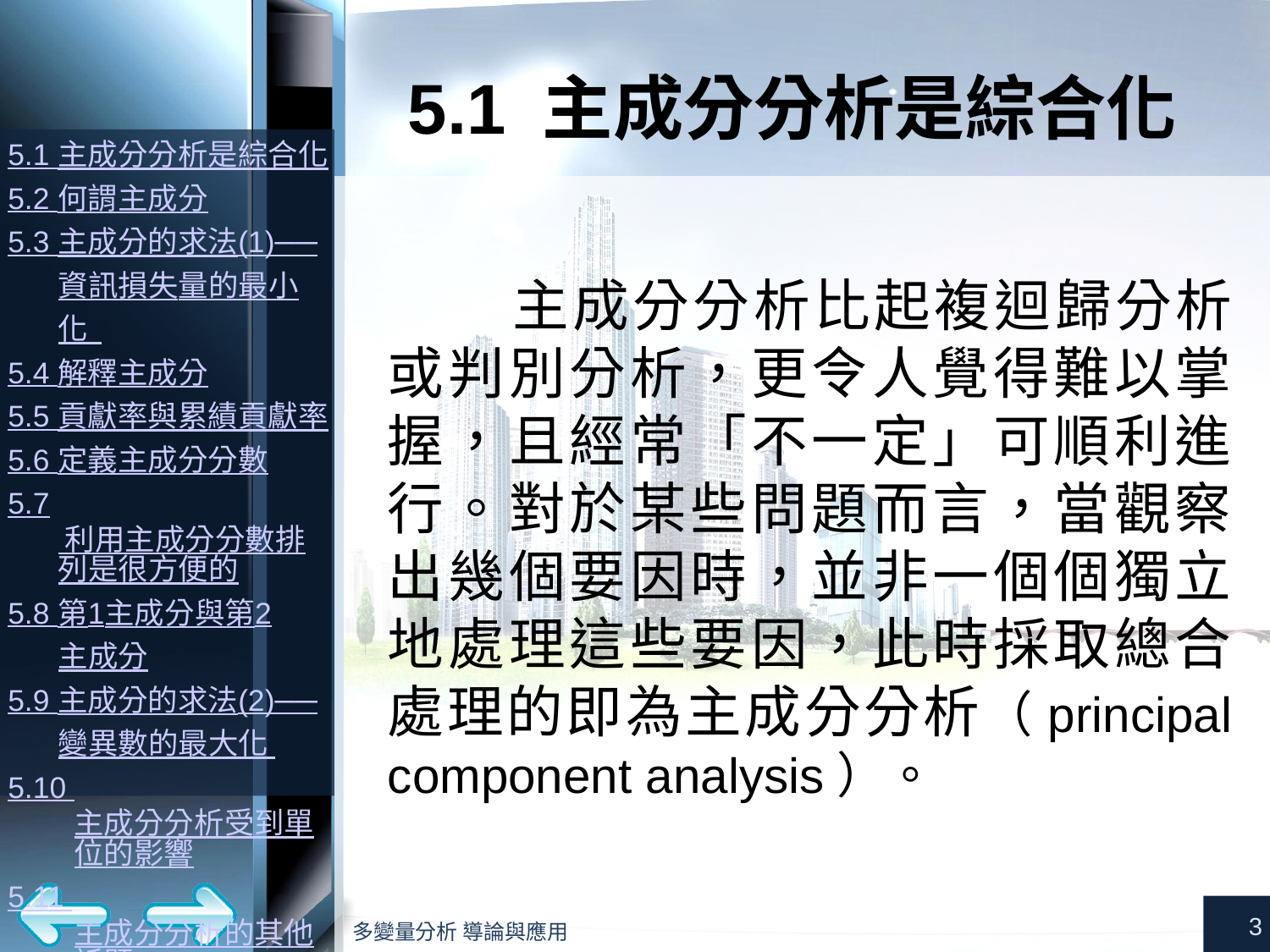

# 5.1 主成分分析是綜合化
主成分分析比起複迴歸分析或判別分析，更令人覺得難以掌握，且經常「不一定」可順利進行。對於某些問題而言，當觀察出幾個要因時，並非一個個獨立地處理這些要因，此時採取總合處理的即為主成分分析（principal component analysis）。
3
多變量分析 導論與應用